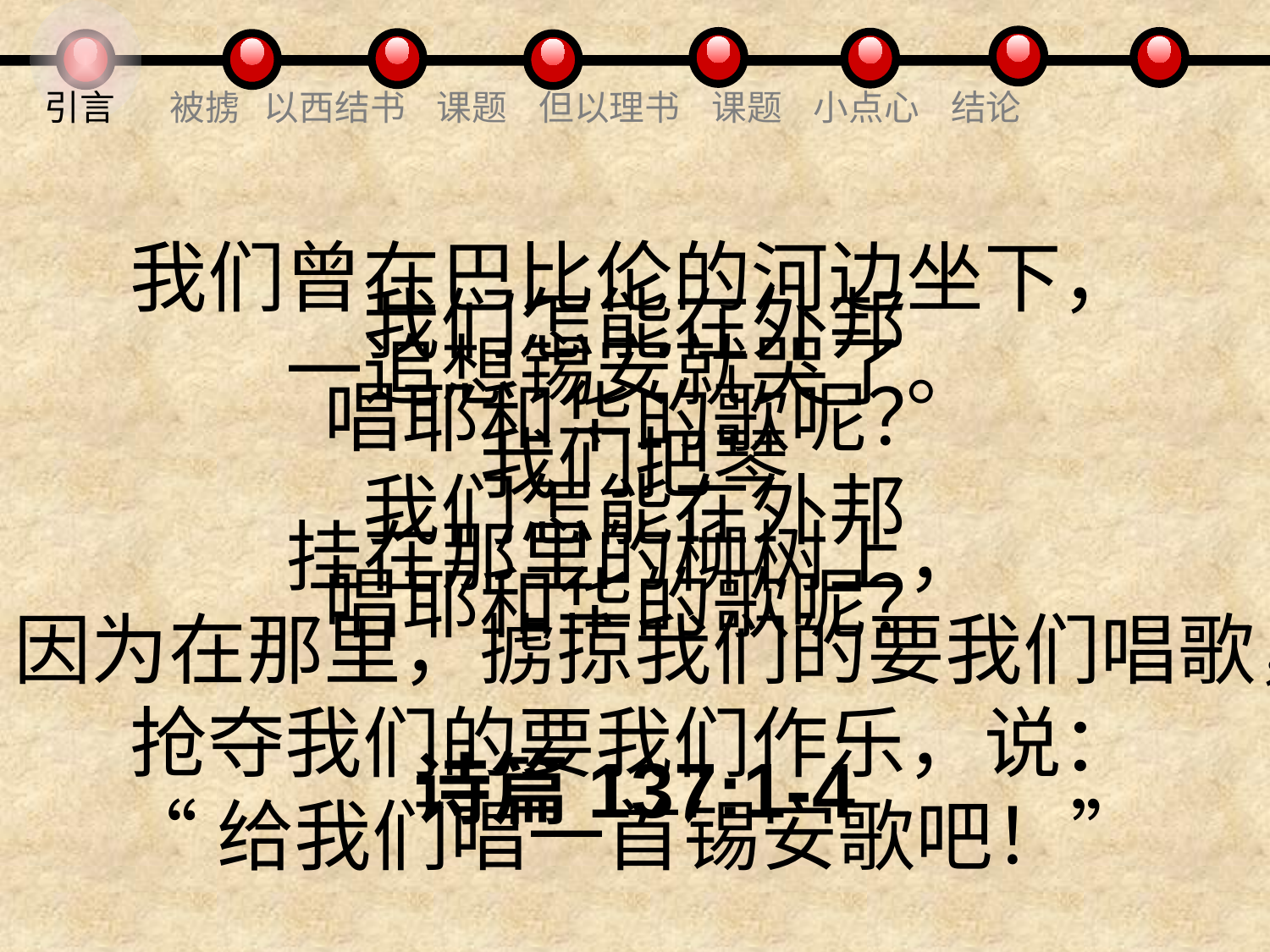

引言       被掳   以西结书    课题    但以理书    课题    小点心    结论
我们曾在巴比伦的河边坐下，
一追想锡安就哭了。
我们把琴
挂在那里的柳树上，
因为在那里，掳掠我们的要我们唱歌，
抢夺我们的要我们作乐，说：
“给我们唱一首锡安歌吧！”
我们怎能在外邦
唱耶和华的歌呢？
我们怎能在外邦
唱耶和华的歌呢？

诗篇137:1-4